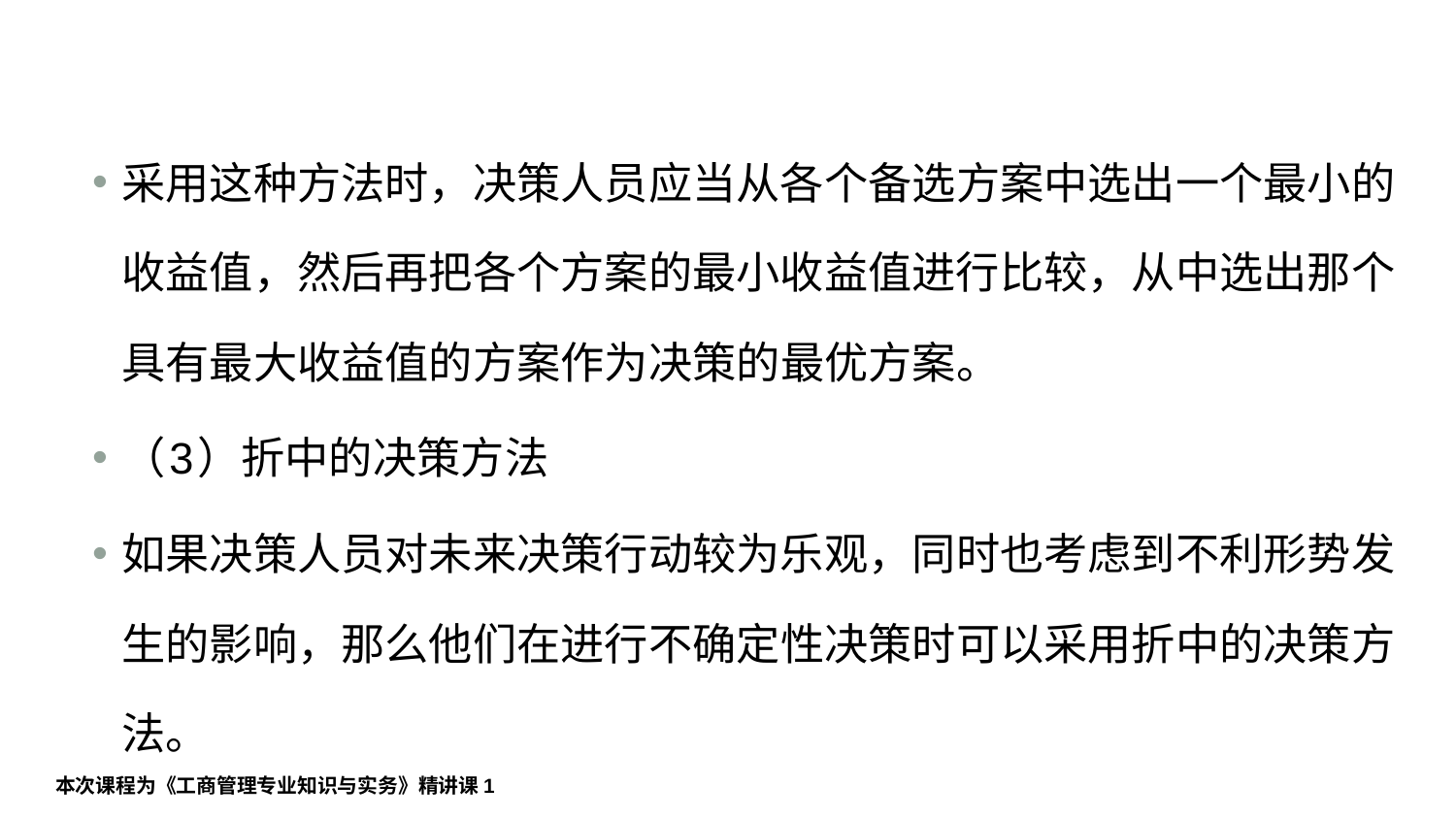

#
采用这种方法时，决策人员应当从各个备选方案中选出一个最小的收益值，然后再把各个方案的最小收益值进行比较，从中选出那个具有最大收益值的方案作为决策的最优方案。
（3）折中的决策方法
如果决策人员对未来决策行动较为乐观，同时也考虑到不利形势发生的影响，那么他们在进行不确定性决策时可以采用折中的决策方法。